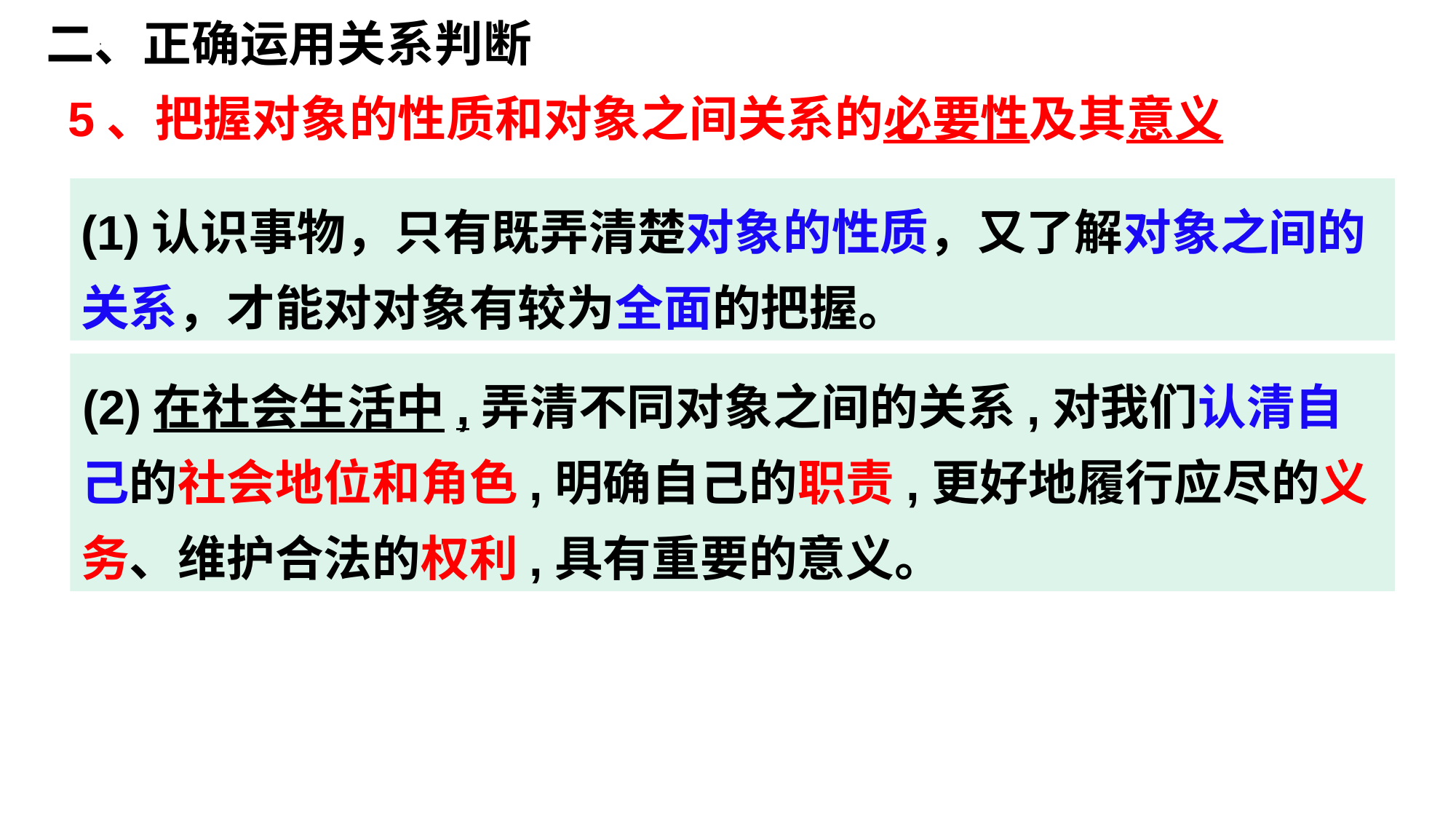

二、正确运用关系判断
5、把握对象的性质和对象之间关系的必要性及其意义
(1)认识事物，只有既弄清楚对象的性质，又了解对象之间的关系，才能对对象有较为全面的把握。
(2)在社会生活中,弄清不同对象之间的关系,对我们认清自己的社会地位和角色,明确自己的职责,更好地履行应尽的义务、维护合法的权利,具有重要的意义。